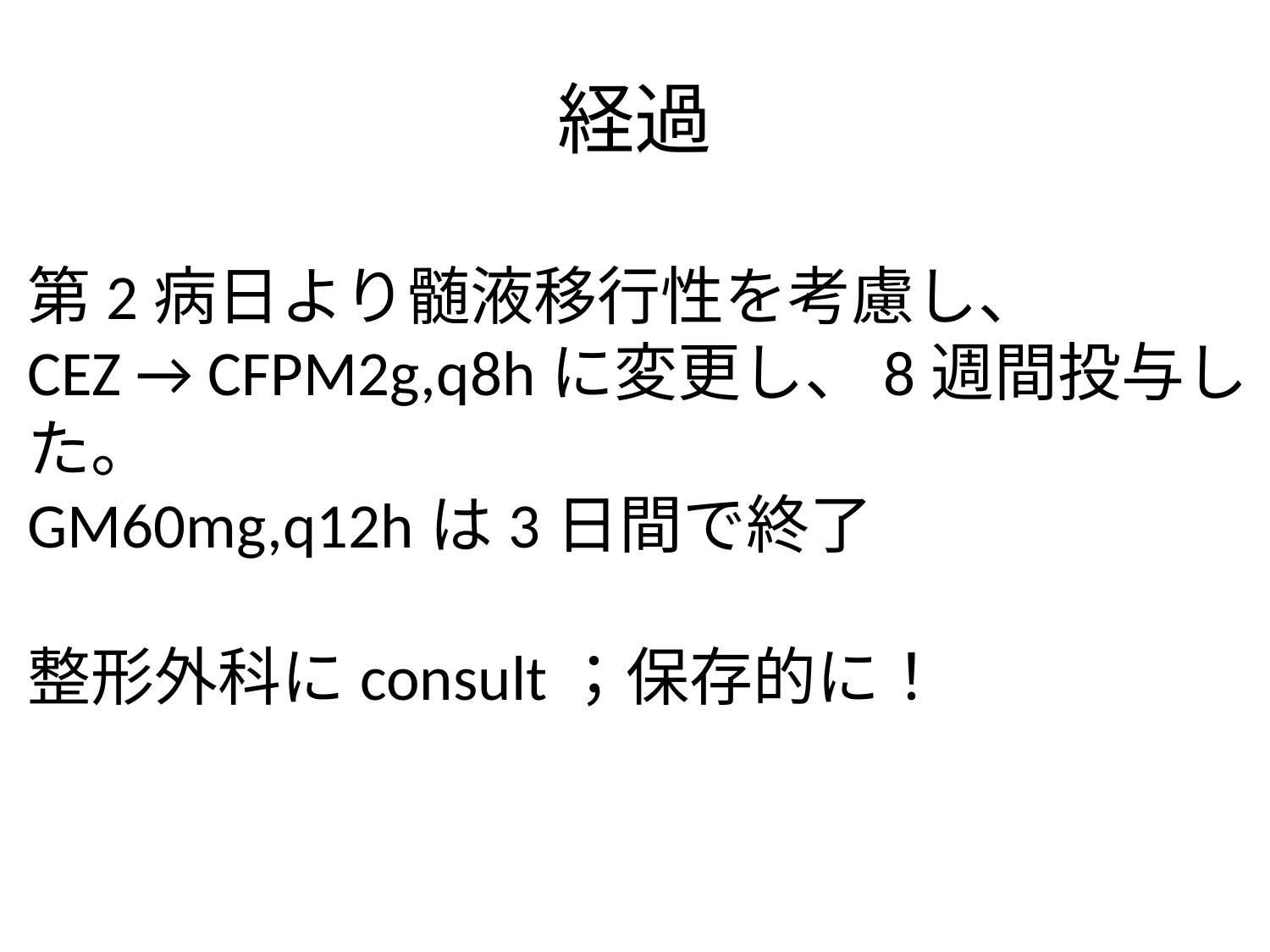

# 経過
第2病日より髄液移行性を考慮し、
CEZ → CFPM2g,q8hに変更し、8週間投与した。
GM60mg,q12hは3日間で終了

整形外科にconsult；保存的に！